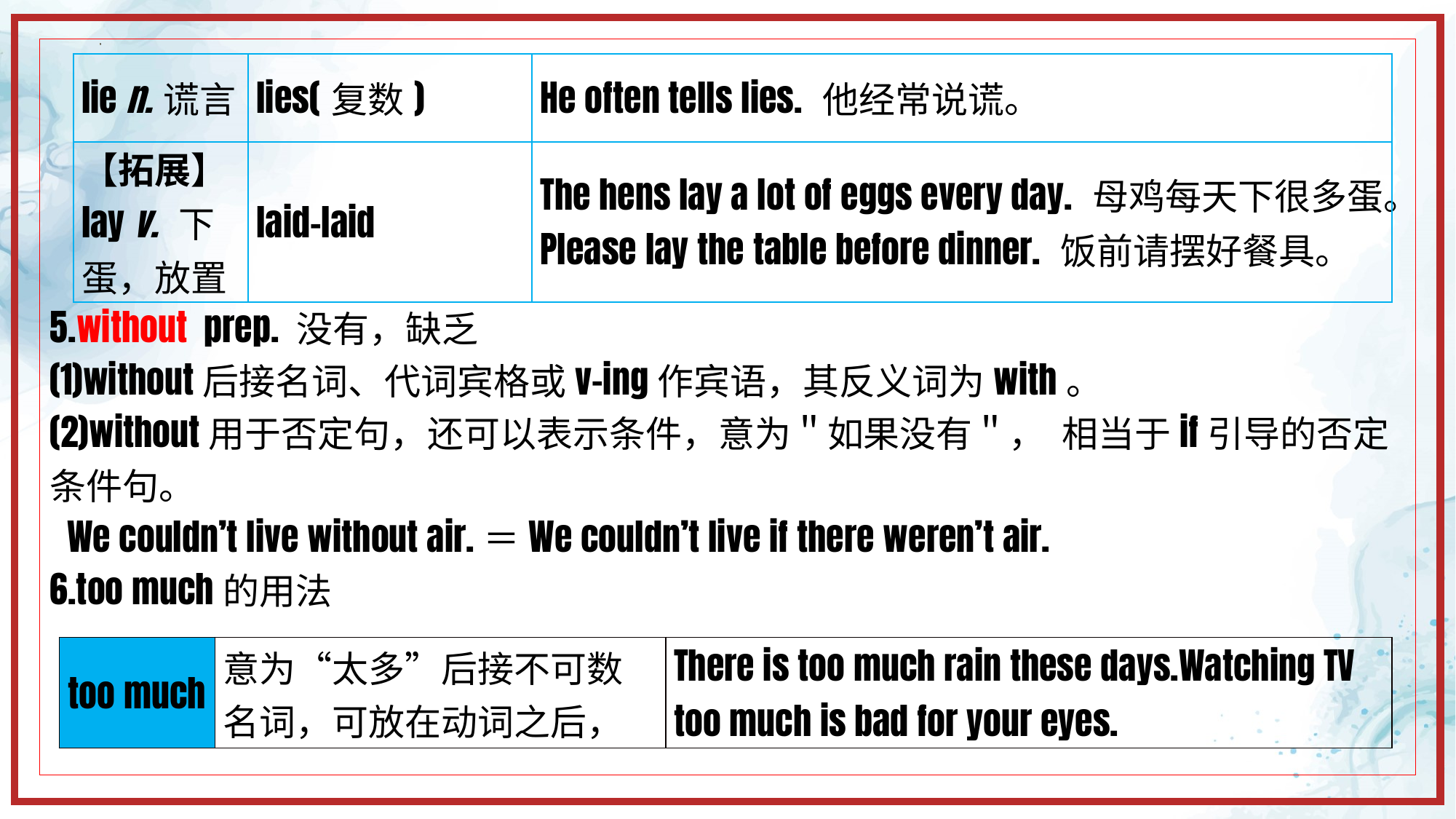

5.without  prep. 没有，缺乏
(1)without后接名词、代词宾格或v-ing作宾语，其反义词为with。
(2)without用于否定句，还可以表示条件，意为＂如果没有＂，  相当于if引导的否定条件句。
  We couldn’t live without air.＝We couldn’t live if there weren’t air.
6.too much的用法

| lie n.谎言 | lies(复数) | He often tells lies. 他经常说谎。 |
| --- | --- | --- |
| 【拓展】lay v. 下蛋，放置 | laid-laid | The hens lay a lot of eggs every day. 母鸡每天下很多蛋。Please lay the table before dinner. 饭前请摆好餐具。 |
| too much | 意为“太多”后接不可数名词，可放在动词之后， | There is too much rain these days.Watching TV too much is bad for your eyes. |
| --- | --- | --- |